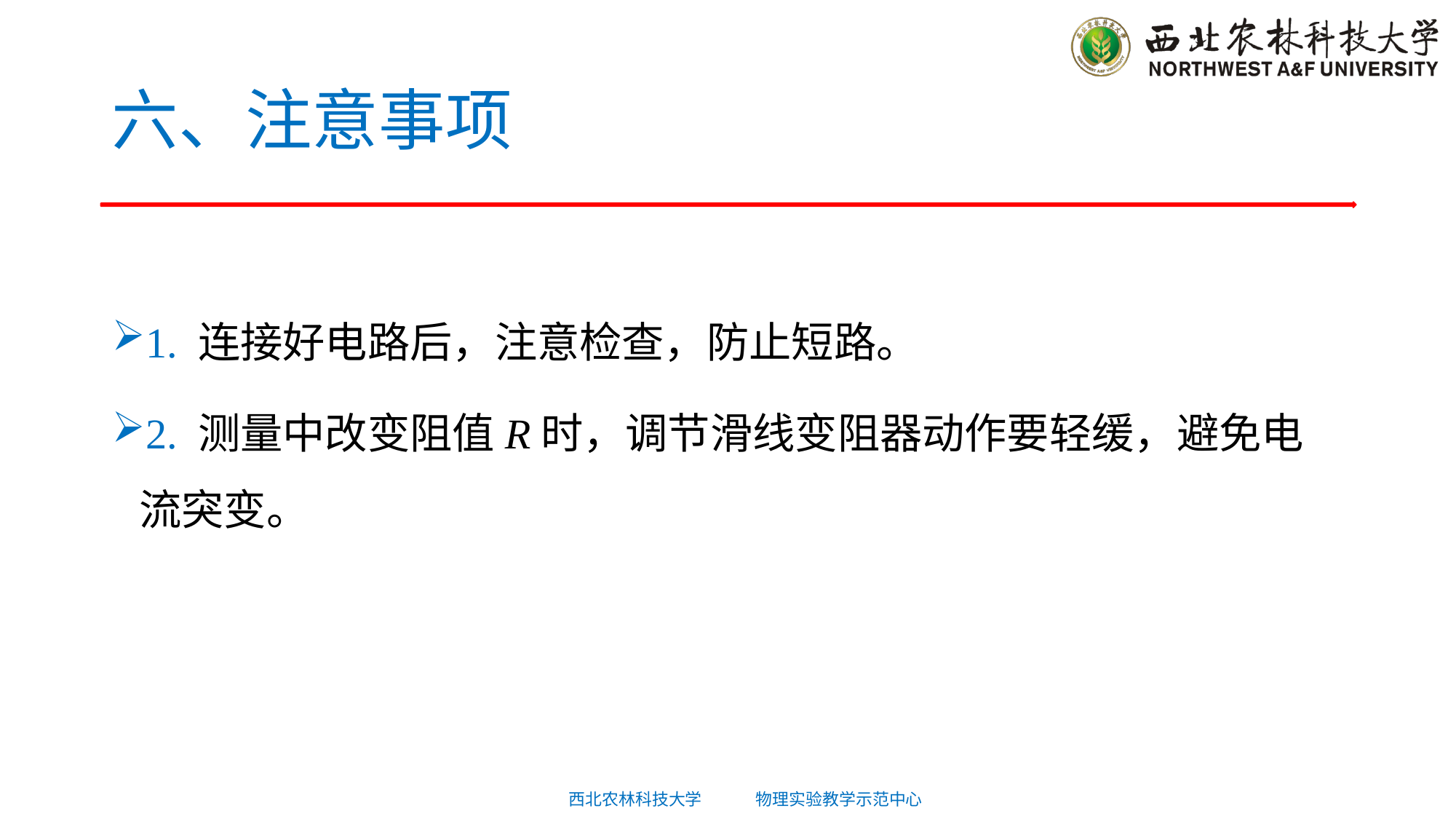

# 六、注意事项

1. 连接好电路后，注意检查，防止短路。
2. 测量中改变阻值R时，调节滑线变阻器动作要轻缓，避免电流突变。